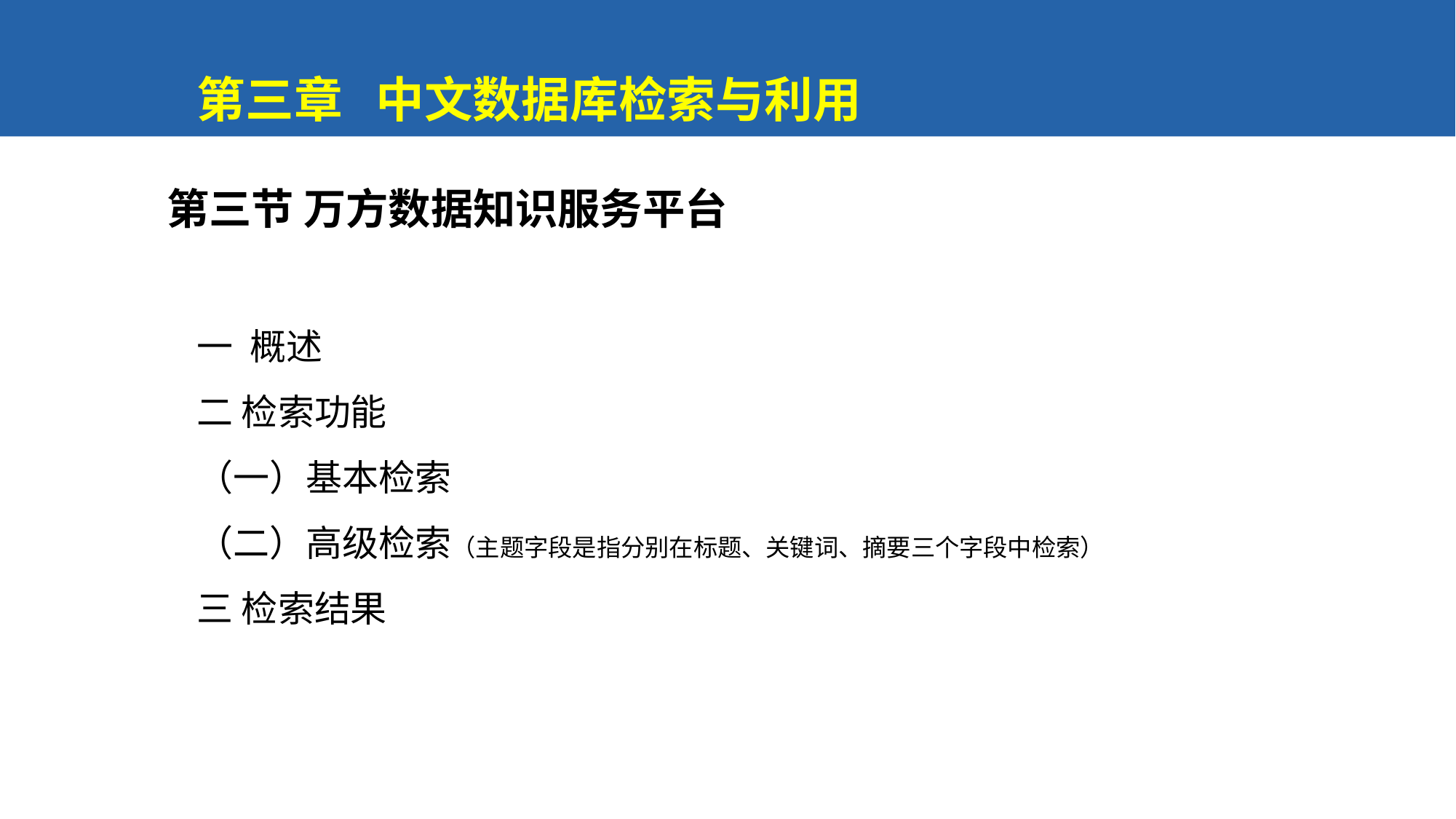

第三章   中文数据库检索与利用
第三节 万方数据知识服务平台
一  概述
二 检索功能
（一）基本检索
（二）高级检索（主题字段是指分别在标题、关键词、摘要三个字段中检索）
三 检索结果